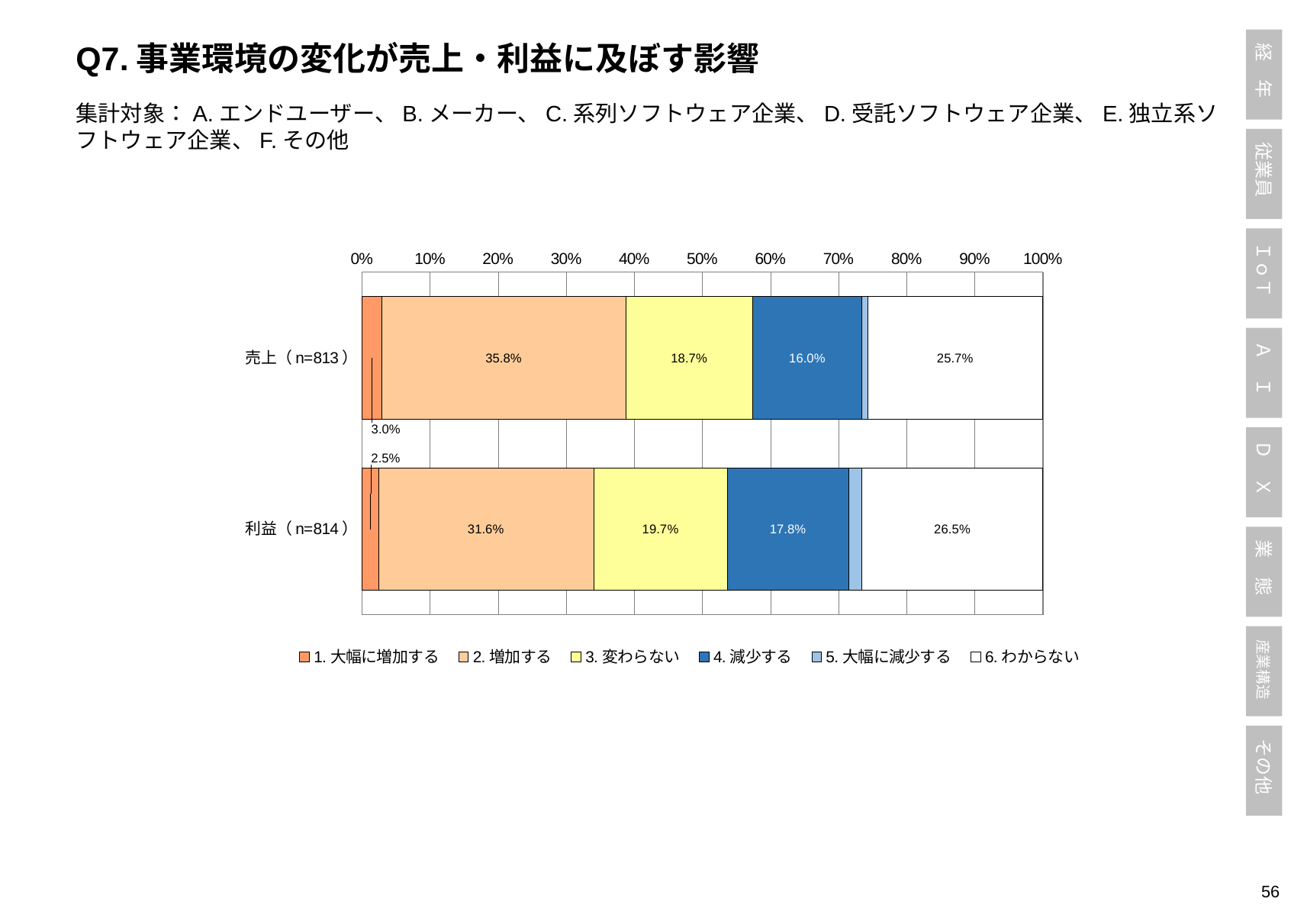

Q7.事業環境の変化が売上・利益に及ぼす影響
集計対象：A.エンドユーザー、B.メーカー、C.系列ソフトウェア企業、D.受託ソフトウェア企業、E.独立系ソフトウェア企業、F.その他

### Chart

| Category | 1.大幅に増加する | 2.増加する | 3.変わらない | 4.減少する | 5.大幅に減少する | 6.わからない |
|---|---|---|---|---|---|---|
| 売上（n=813） | 0.02952029520295203 | 0.35793357933579334 | 0.18696186961869618 | 0.15990159901599016 | 0.008610086100861008 | 0.2570725707257073 |
| 利益（n=814） | 0.02457002457002457 | 0.3157248157248157 | 0.19656019656019655 | 0.17813267813267813 | 0.019656019656019656 | 0.26535626535626533 |
56